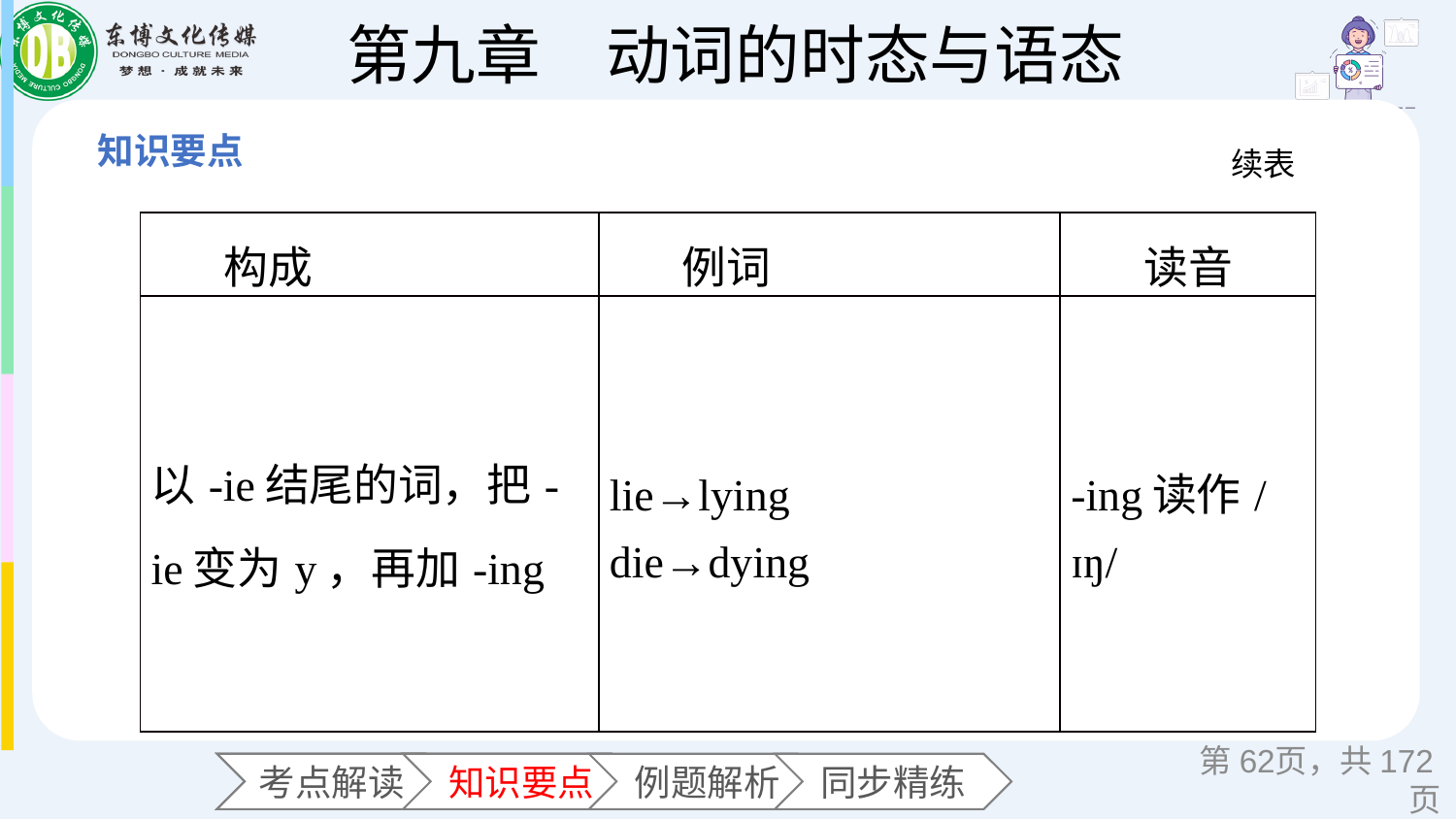

续表
| 构成 | 例词 | 读音 |
| --- | --- | --- |
| 以-ie结尾的词，把-ie变为y，再加-ing | lie→lying　　die→dying | -ing读作/ɪŋ/ |
第62页，共172页